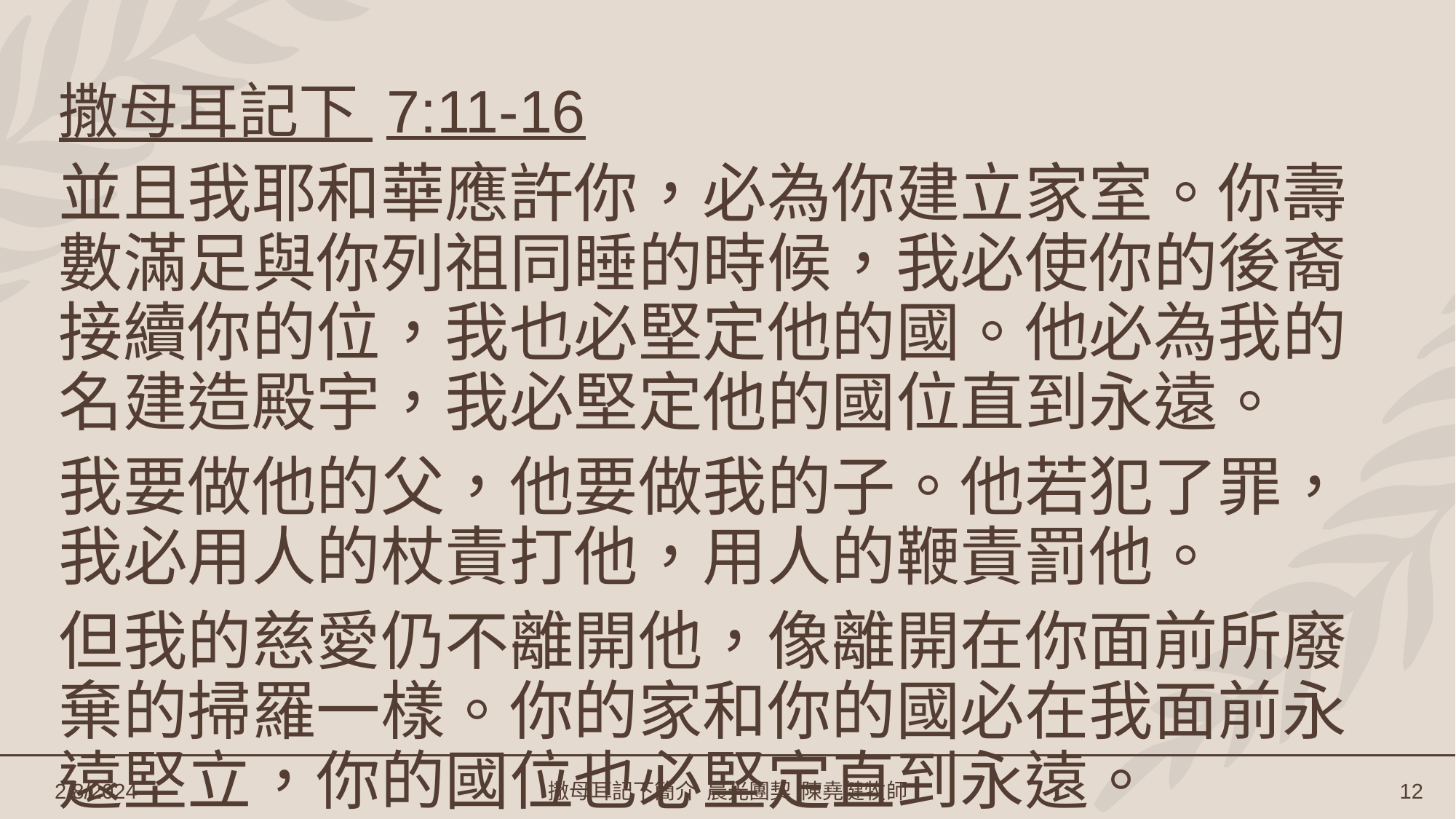

撒母耳記下 7:11-16
並且我耶和華應許你，必為你建立家室。你壽數滿足與你列祖同睡的時候，我必使你的後裔接續你的位，我也必堅定他的國。他必為我的名建造殿宇，我必堅定他的國位直到永遠。
我要做他的父，他要做我的子。他若犯了罪，我必用人的杖責打他，用人的鞭責罰他。
但我的慈愛仍不離開他，像離開在你面前所廢棄的掃羅一樣。你的家和你的國必在我面前永遠堅立，你的國位也必堅定直到永遠。
#
2/8/2024
撒母耳記下簡介  晨光團契  陳堯健牧師
12